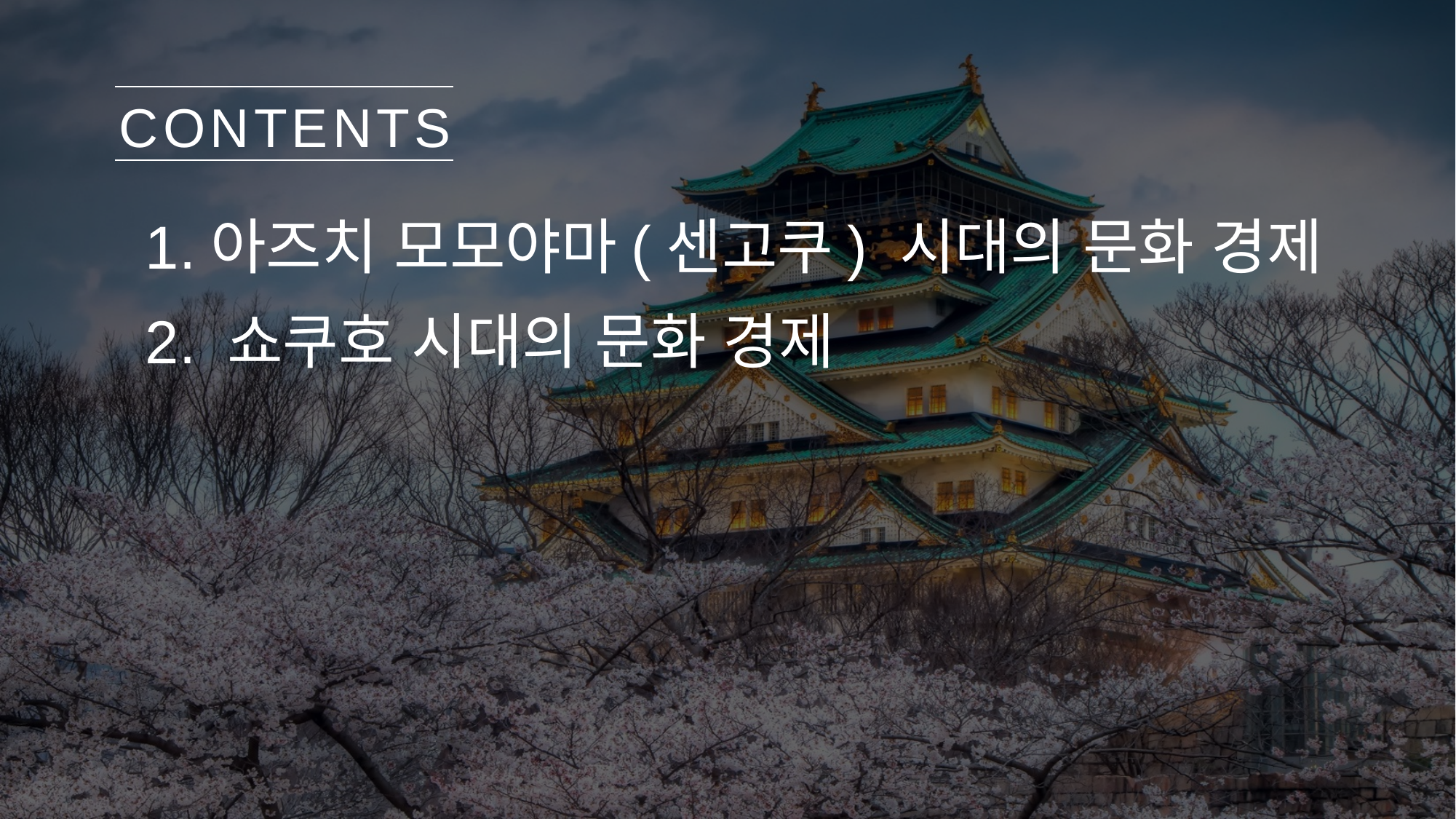

CONTENTS
1.아즈치 모모야마(센고쿠) 시대의 문화 경제
2. 쇼쿠호 시대의 문화 경제